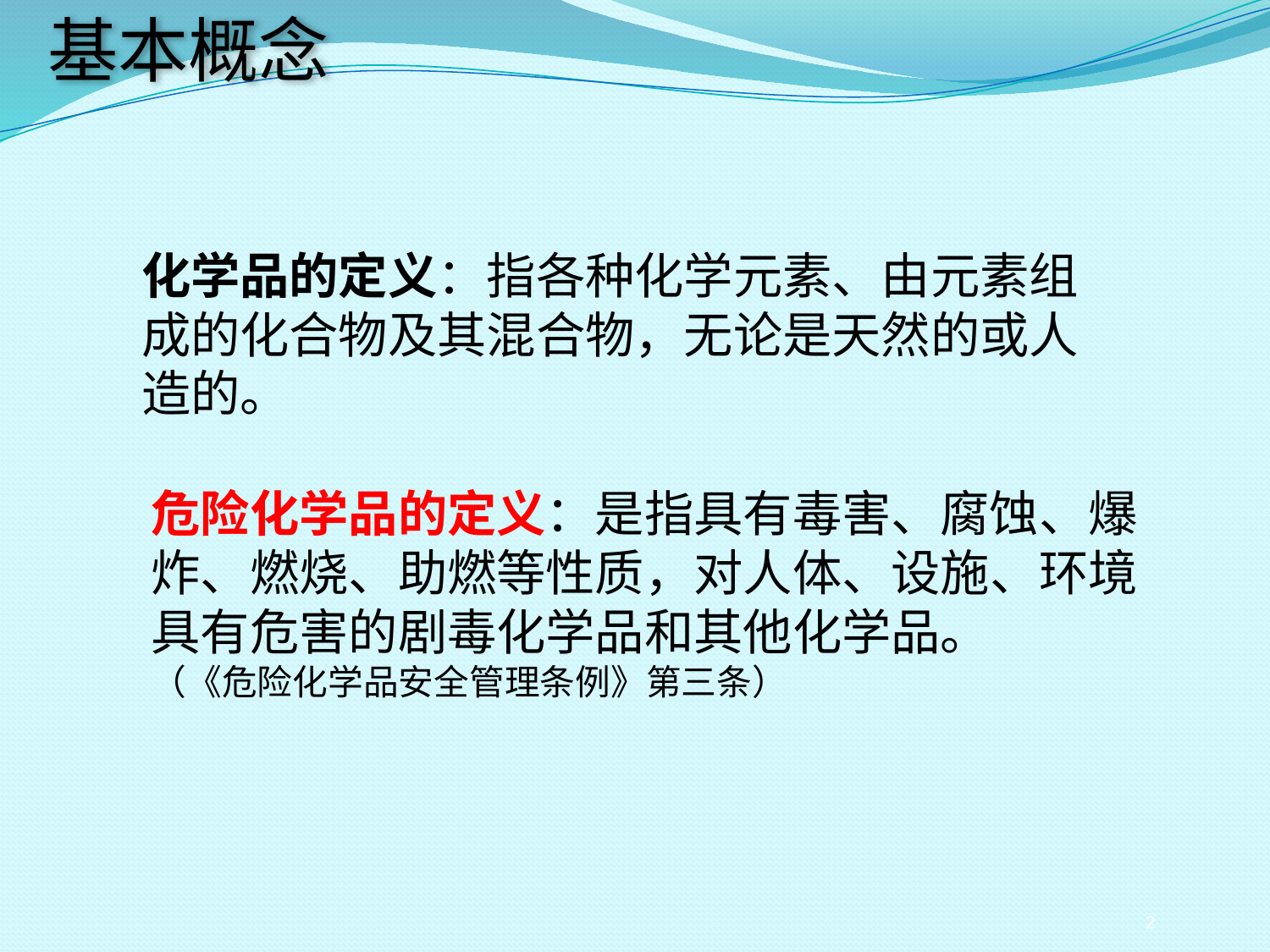

基本概念
化学品的定义：指各种化学元素、由元素组成的化合物及其混合物，无论是天然的或人造的。
危险化学品的定义：是指具有毒害、腐蚀、爆炸、燃烧、助燃等性质，对人体、设施、环境具有危害的剧毒化学品和其他化学品。
（《危险化学品安全管理条例》第三条）

2